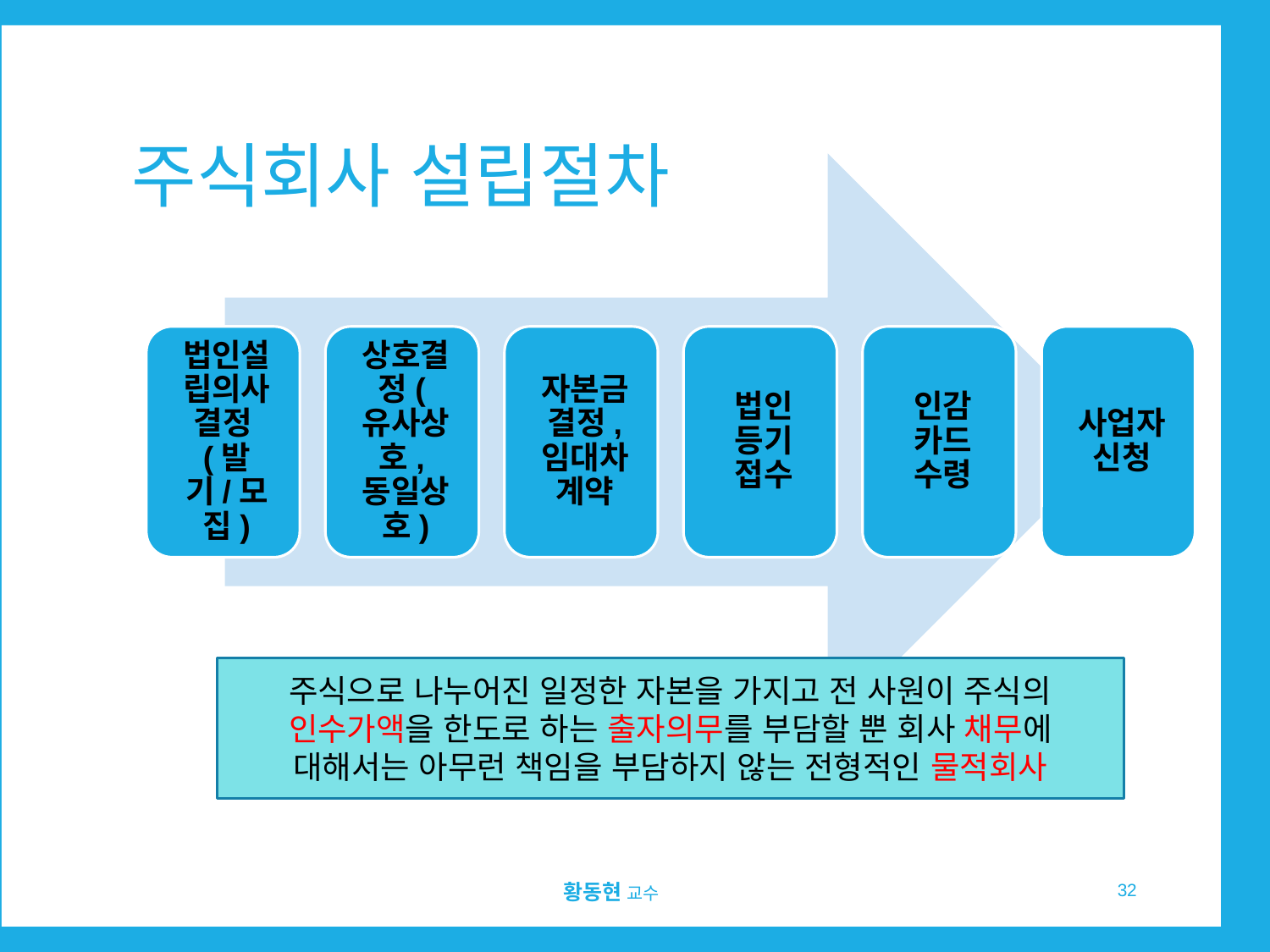

# 주식회사 설립절차
법인설립의사결정(발기/모집)
상호결정(유사상호,동일상호)
자본금
결정,
임대차
계약
법인
등기
접수
인감
카드
수령
사업자
신청
주식으로 나누어진 일정한 자본을 가지고 전 사원이 주식의 인수가액을 한도로 하는 출자의무를 부담할 뿐 회사 채무에 대해서는 아무런 책임을 부담하지 않는 전형적인 물적회사
32